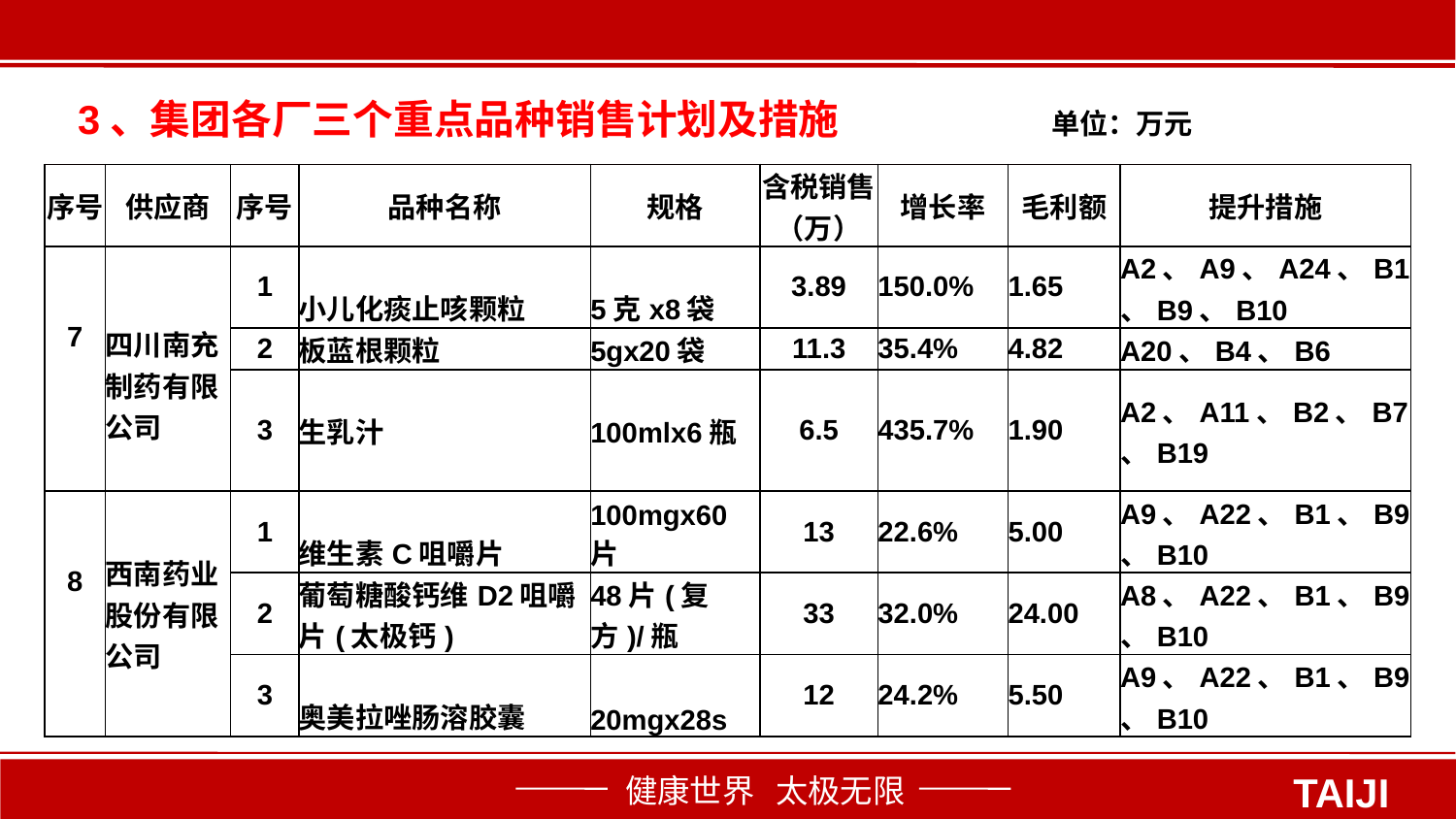

3、集团各厂三个重点品种销售计划及措施                       单位：万元
| 序号 | 供应商 | 序号 | 品种名称 | 规格 | 含税销售（万） | 增长率 | 毛利额 | 提升措施 |
| --- | --- | --- | --- | --- | --- | --- | --- | --- |
| 7 | 四川南充制药有限公司 | 1 | 小儿化痰止咳颗粒 | 5克x8袋 | 3.89 | 150.0% | 1.65 | A2、A9、A24、B1、B9、B10 |
|  |  | 2 | 板蓝根颗粒 | 5gx20袋 | 11.3 | 35.4% | 4.82 | A20、B4、B6 |
|  |  | 3 | 生乳汁 | 100mlx6瓶 | 6.5 | 435.7% | 1.90 | A2、A11、B2、B7、B19 |
| 8 | 西南药业股份有限公司 | 1 | 维生素C咀嚼片 | 100mgx60片 | 13 | 22.6% | 5.00 | A9、A22、B1、B9、B10 |
|  |  | 2 | 葡萄糖酸钙维D2咀嚼片(太极钙) | 48片(复方)/瓶 | 33 | 32.0% | 24.00 | A8、A22、B1、B9、B10 |
|  |  | 3 | 奥美拉唑肠溶胶囊 | 20mgx28s | 12 | 24.2% | 5.50 | A9、A22、B1、B9、B10 |